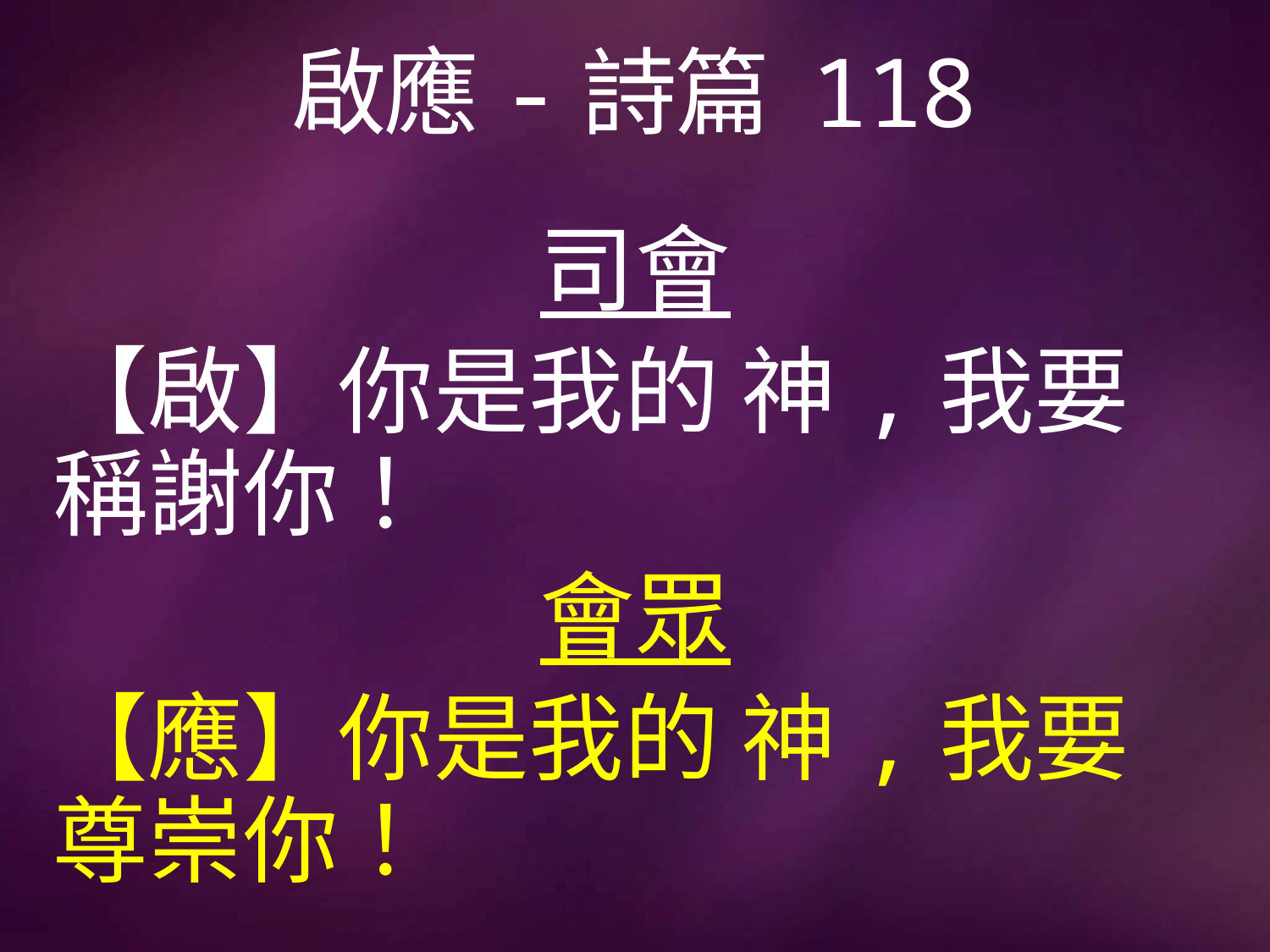

# 啟應-詩篇 118
司會
【啟】你是我的 神,我要稱謝你！
會眾
【應】你是我的 神,我要尊崇你！